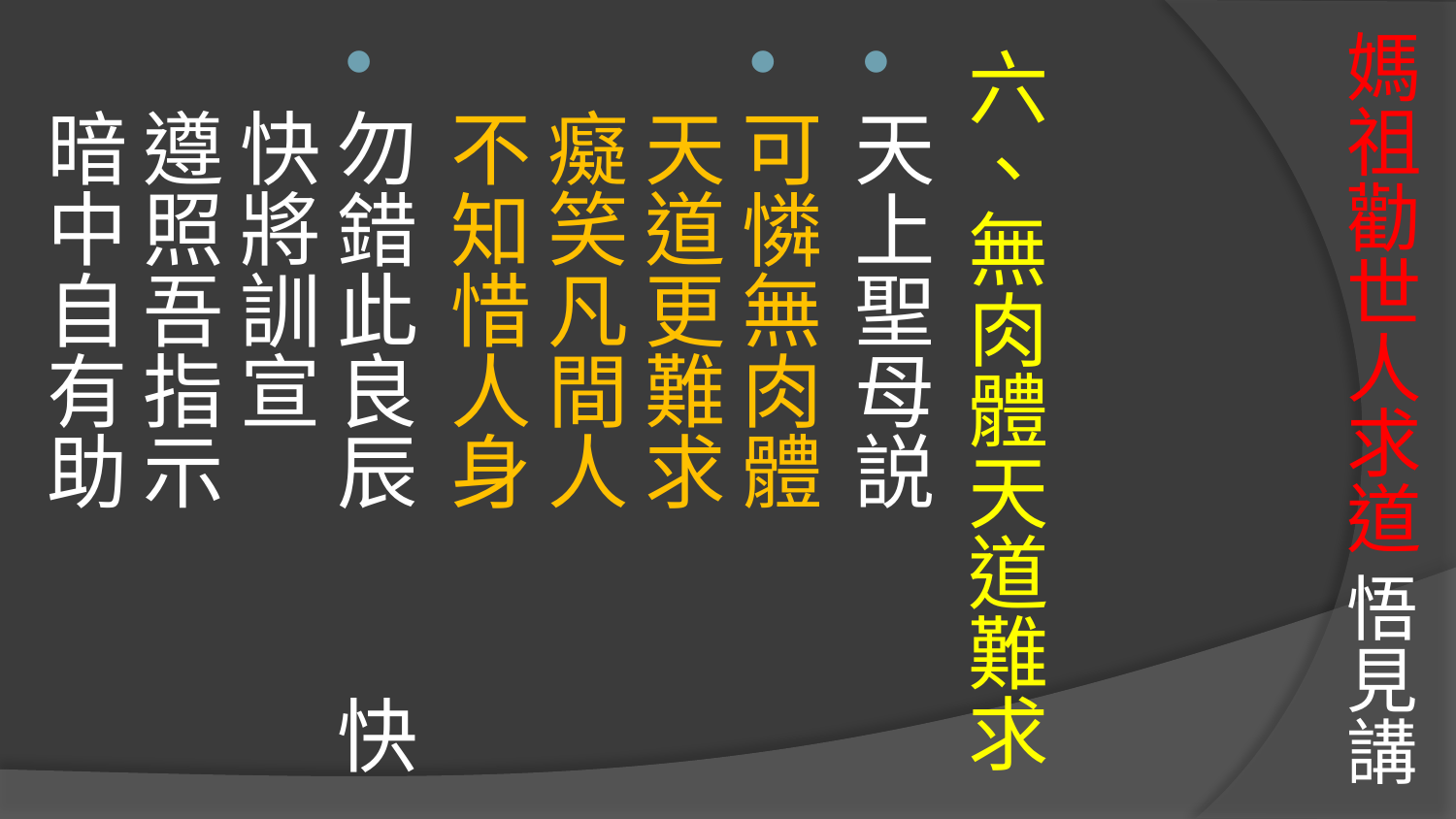

# 媽祖勸世人求道 悟見講
六、無肉體天道難求
天上聖母説
可憐無肉體             天道更難求
癡笑凡間人               不知惜人身
勿錯此良辰          快快將訓宣
遵照吾指示             暗中自有助